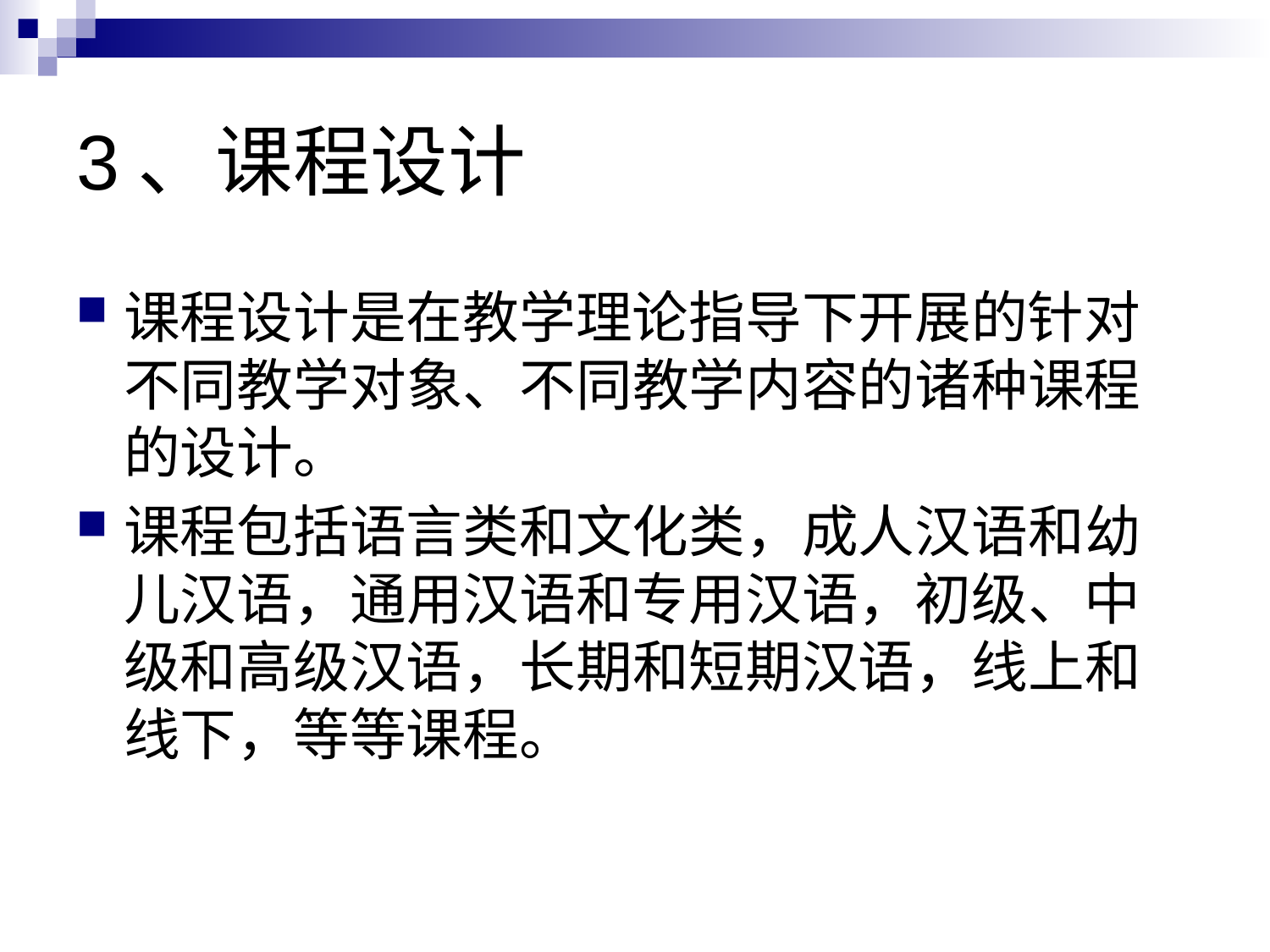

# 3、课程设计
课程设计是在教学理论指导下开展的针对不同教学对象、不同教学内容的诸种课程的设计。
课程包括语言类和文化类，成人汉语和幼儿汉语，通用汉语和专用汉语，初级、中级和高级汉语，长期和短期汉语，线上和线下，等等课程。